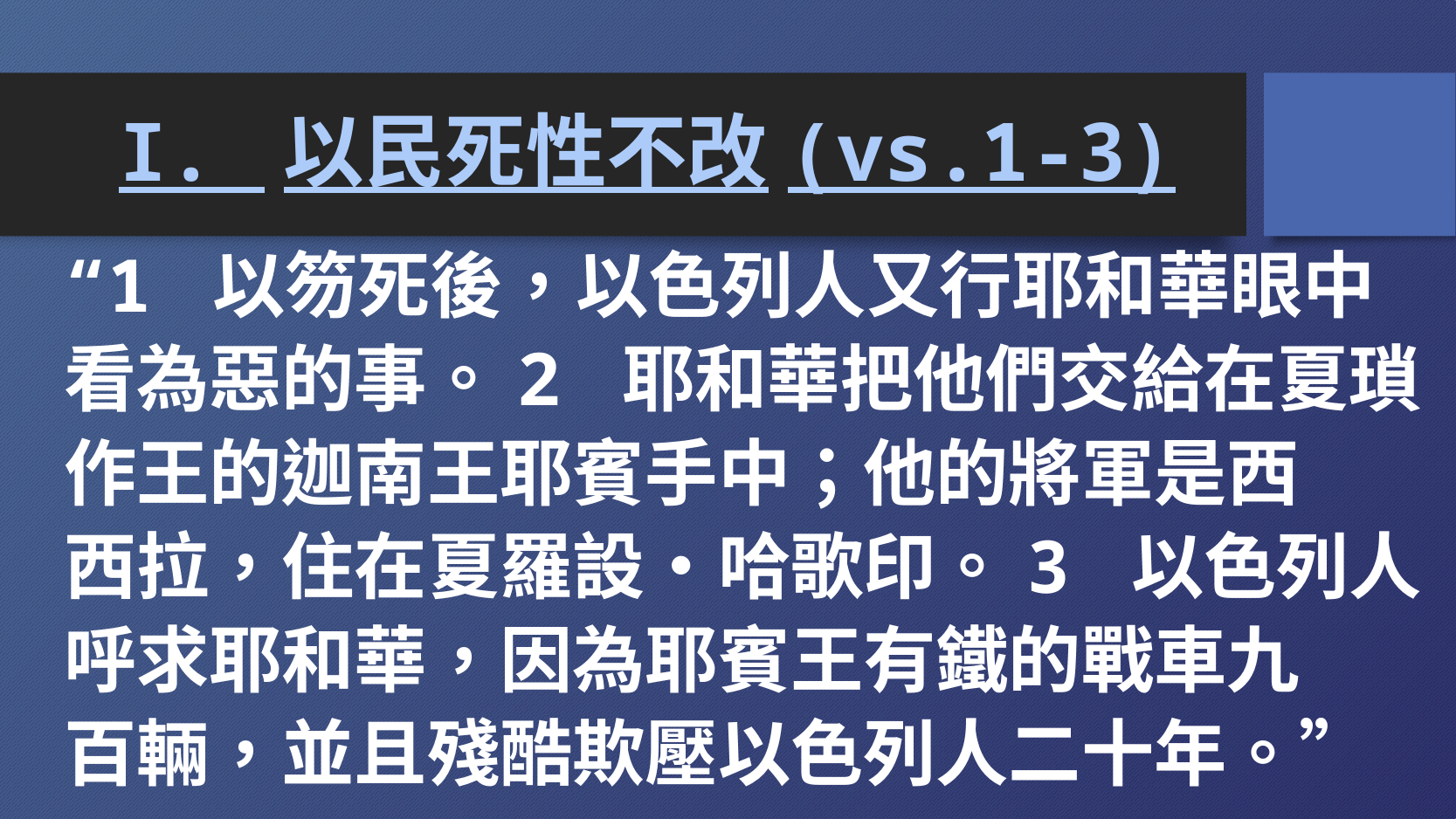

# I. 以民死性不改(vs.1-3)
“1 以笏死後，以色列人又行耶和華眼中
看為惡的事。2 耶和華把他們交給在夏瑣
作王的迦南王耶賓手中；他的將軍是西
西拉，住在夏羅設‧哈歌印。3 以色列人
呼求耶和華，因為耶賓王有鐵的戰車九
百輛，並且殘酷欺壓以色列人二十年。”